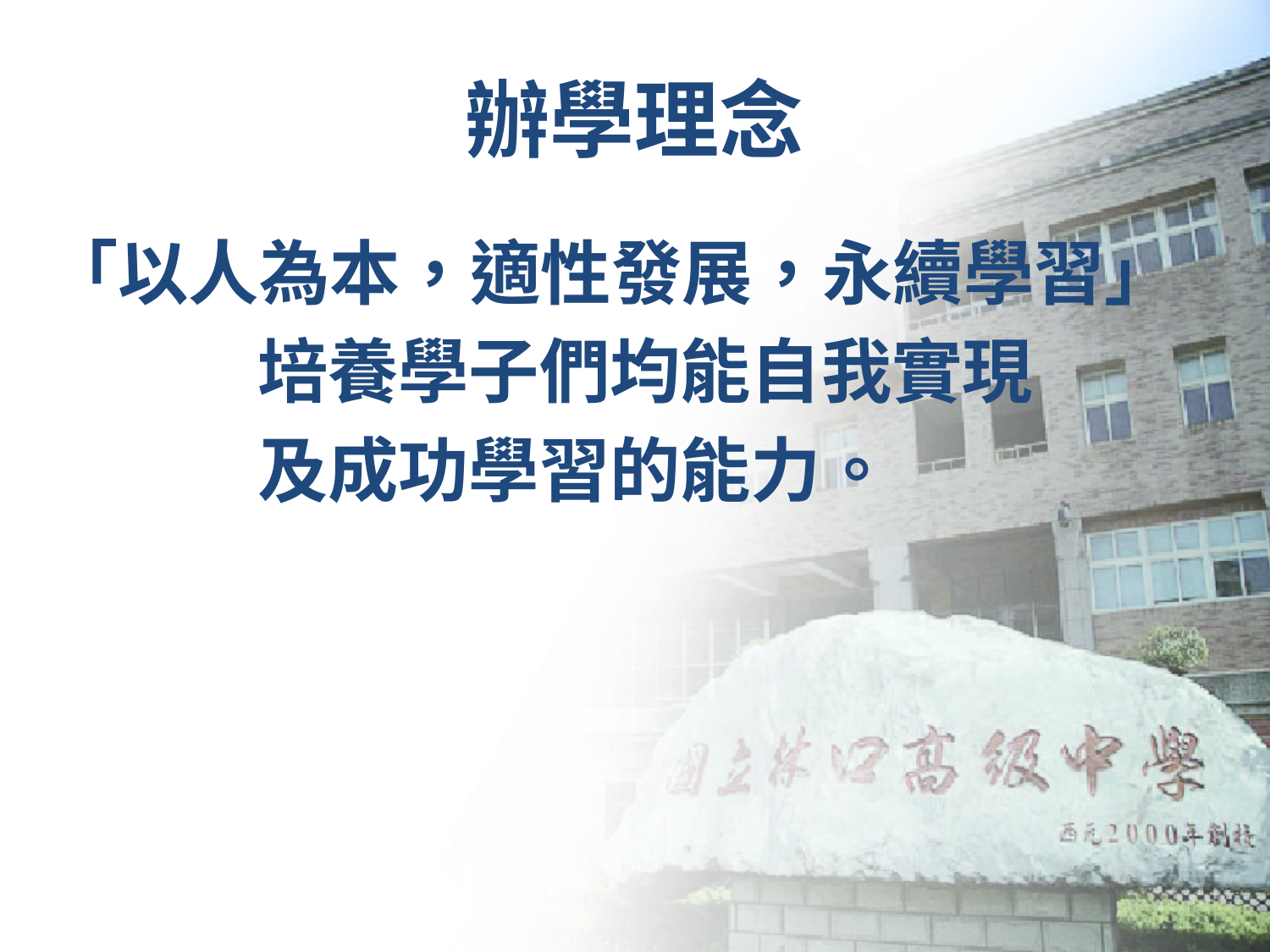

# 辦學理念
「以人為本，適性發展，永續學習」
            培養學子們均能自我實現
            及成功學習的能力。